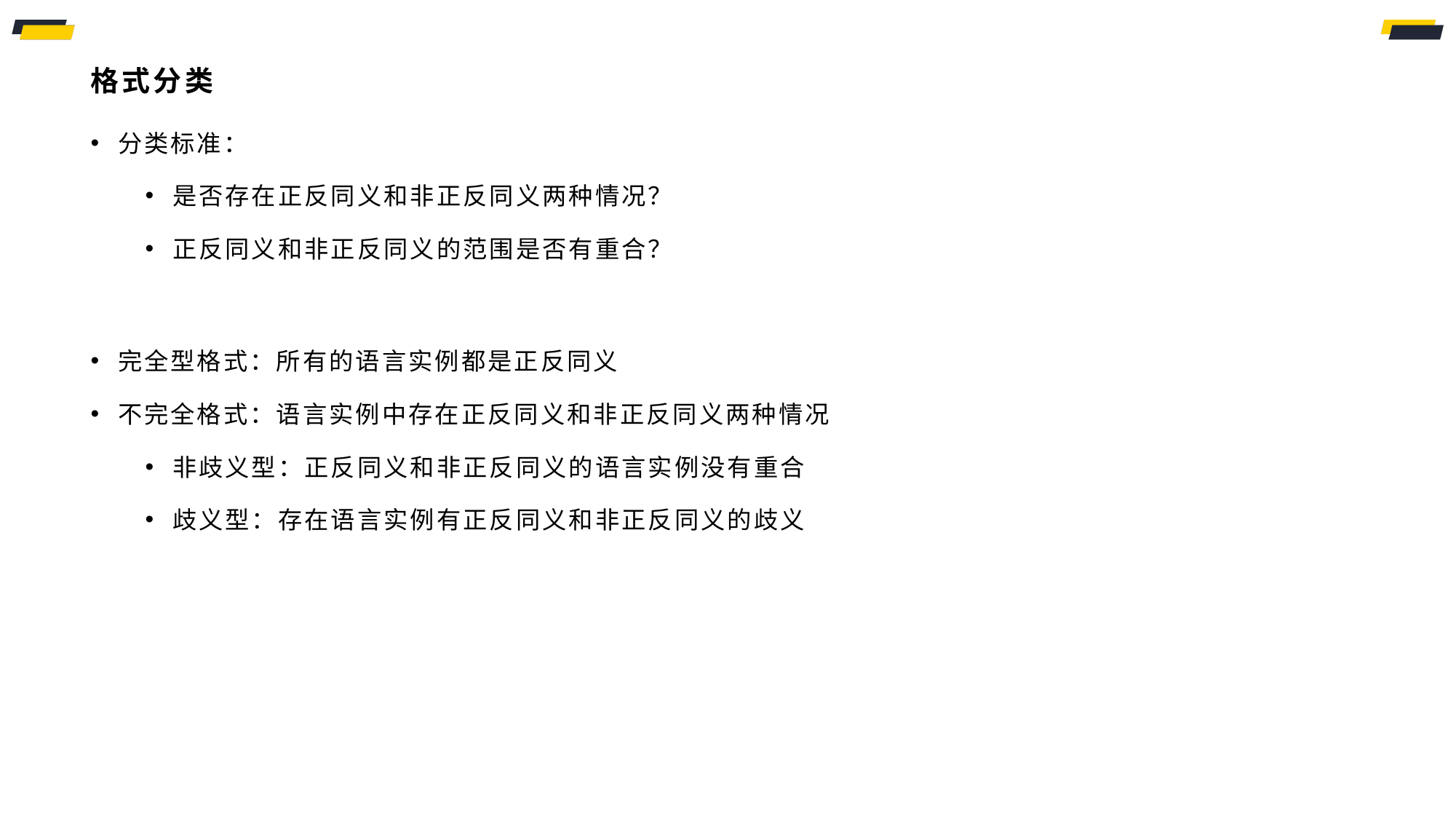

# 格式分类
分类标准：
是否存在正反同义和非正反同义两种情况？
正反同义和非正反同义的范围是否有重合？

完全型格式：所有的语言实例都是正反同义
不完全格式：语言实例中存在正反同义和非正反同义两种情况
非歧义型：正反同义和非正反同义的语言实例没有重合
歧义型：存在语言实例有正反同义和非正反同义的歧义